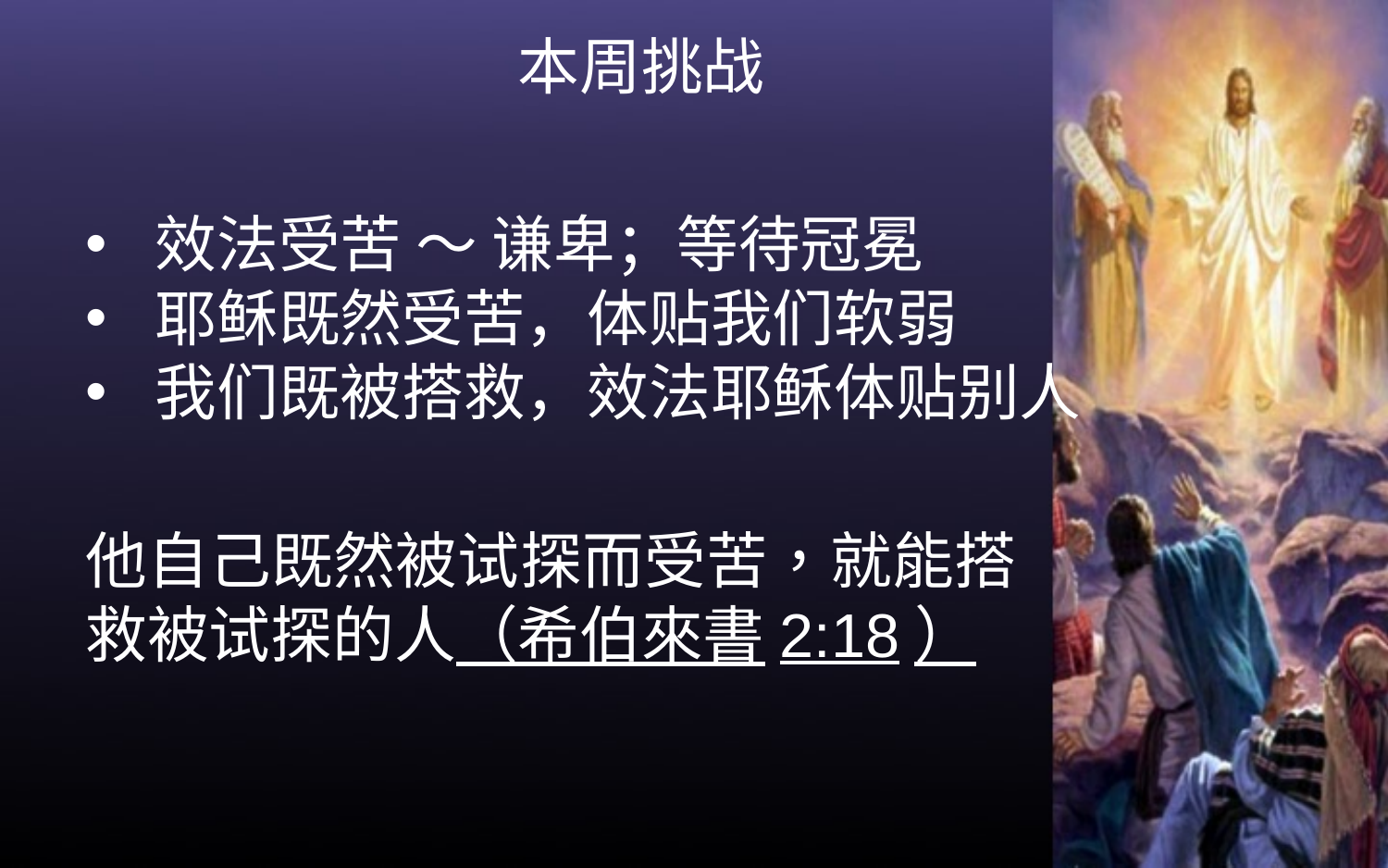

本周挑战
效法受苦 ～ 谦卑；等待冠冕
耶稣既然受苦，体贴我们软弱
我们既被搭救，效法耶稣体贴别人
他自己既然被试探而受苦，就能搭救被试探的人（希伯來書2:18）